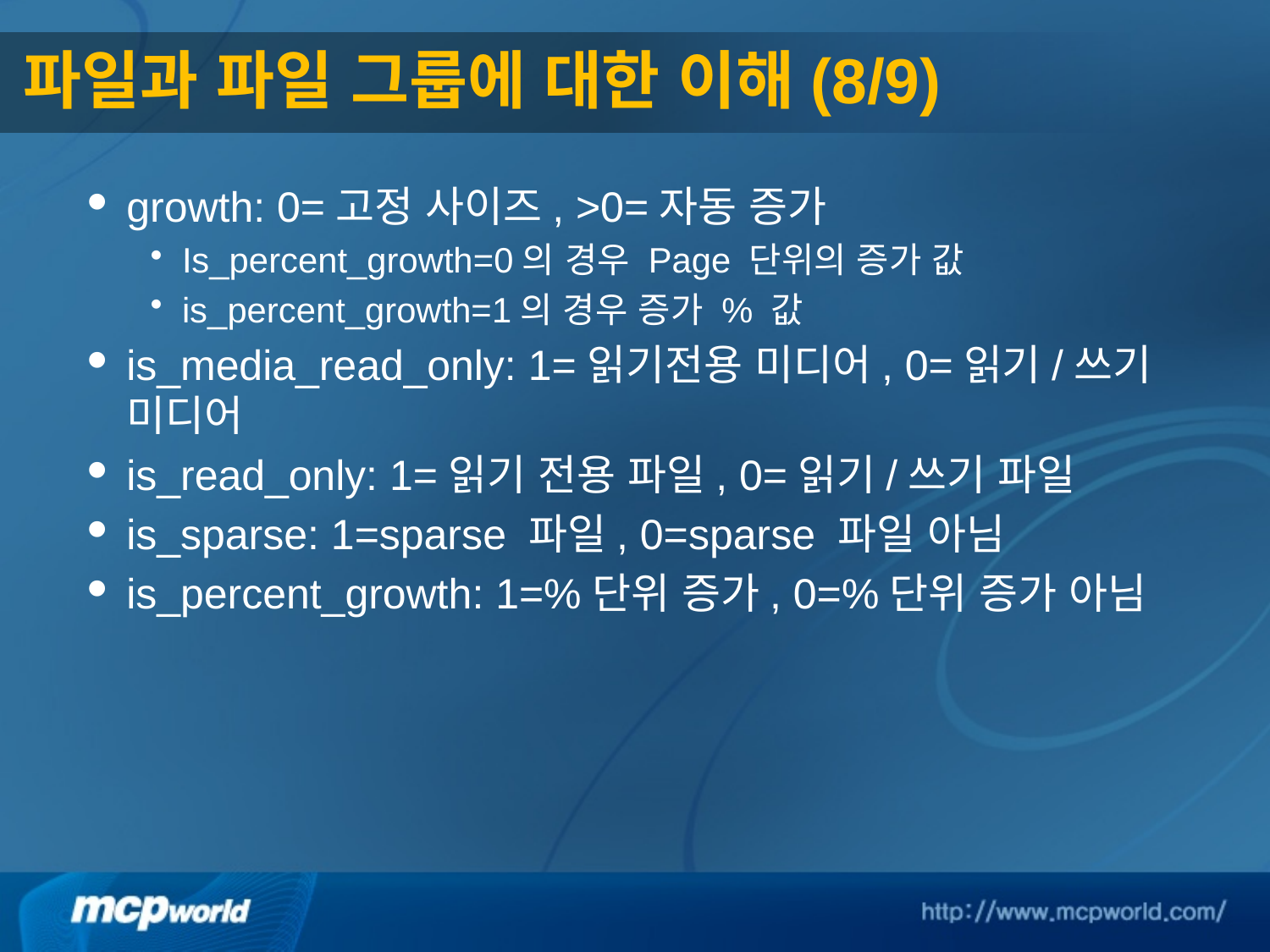

# 파일과 파일 그룹에 대한 이해(8/9)
growth: 0=고정 사이즈, >0=자동 증가
Is_percent_growth=0의 경우 Page 단위의 증가 값
is_percent_growth=1의 경우 증가 % 값
is_media_read_only: 1=읽기전용 미디어, 0=읽기/쓰기 미디어
is_read_only: 1=읽기 전용 파일, 0=읽기/쓰기 파일
is_sparse: 1=sparse 파일, 0=sparse 파일 아님
is_percent_growth: 1=%단위 증가, 0=%단위 증가 아님